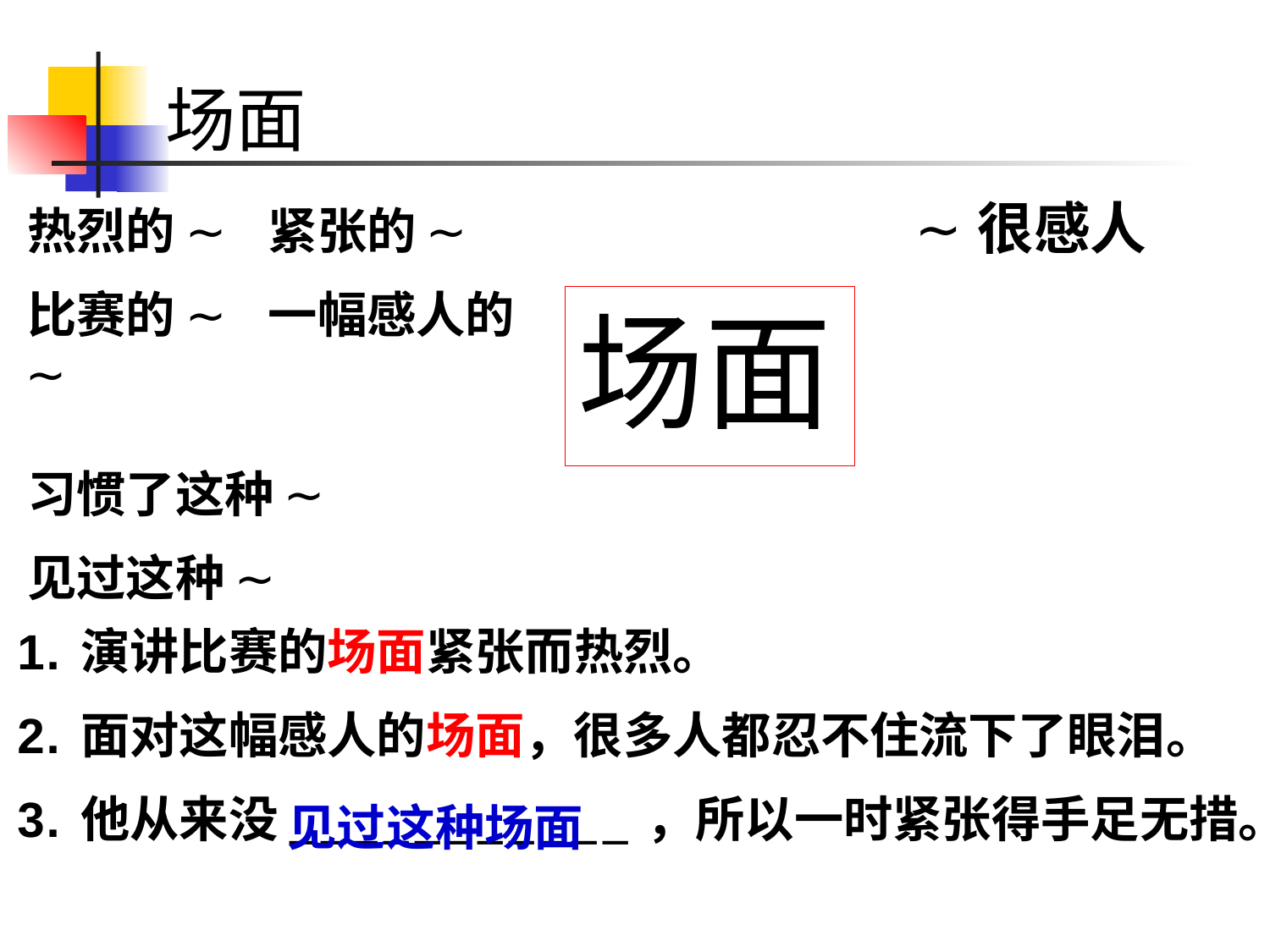

# 场面
~很感人
热烈的~  紧张的~
比赛的~  一幅感人的~

习惯了这种~
见过这种~
场面
演讲比赛的场面紧张而热烈。
面对这幅感人的场面，很多人都忍不住流下了眼泪。
他从来没___________，所以一时紧张得手足无措。
见过这种场面